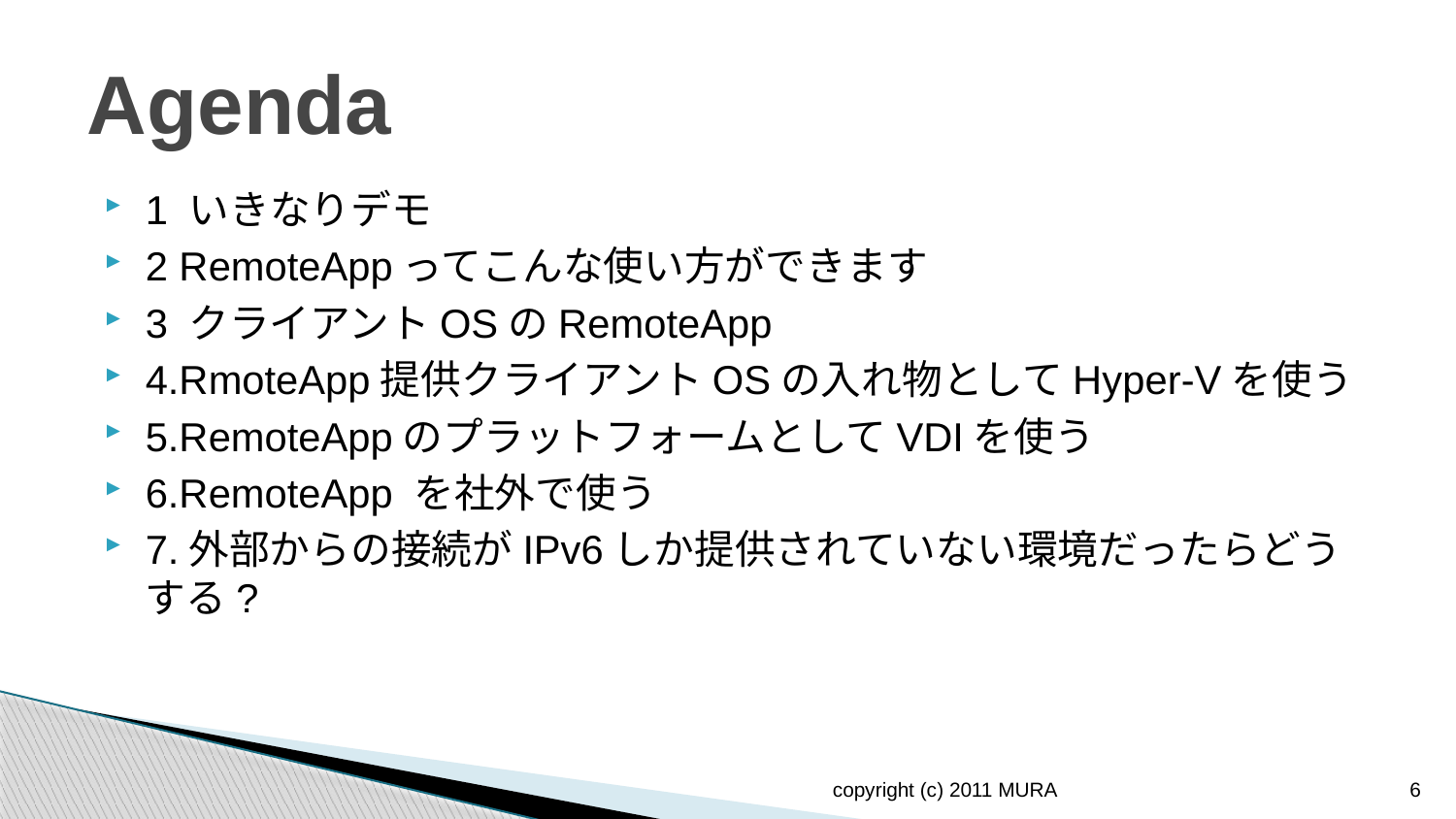

# Agenda
1 いきなりデモ
2 RemoteAppってこんな使い方ができます
3 クライアントOSのRemoteApp
4.RmoteApp提供クライアントOSの入れ物としてHyper-Vを使う
5.RemoteAppのプラットフォームとしてVDIを使う
6.RemoteApp を社外で使う
7.外部からの接続がIPv6しか提供されていない環境だったらどうする?

copyright (c) 2011 MURA
6